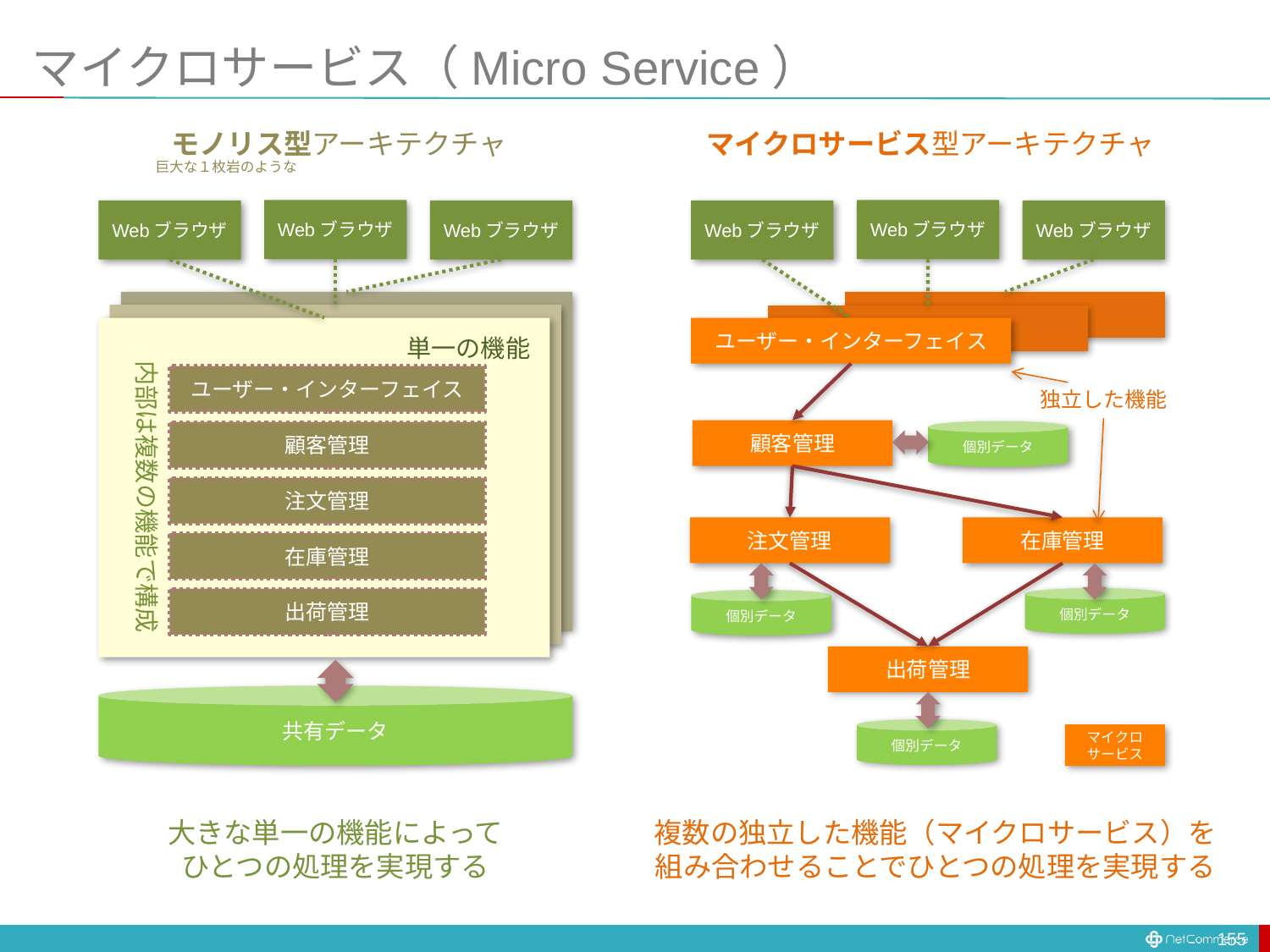

# マイクロサービス（Micro Service）
マイクロサービス型アーキテクチャ
モノリス型アーキテクチャ
巨大な１枚岩のような
Webブラウザ
Webブラウザ
Webブラウザ
Webブラウザ
Webブラウザ
Webブラウザ

ユーザー・インターフェイス

単一の機能
内部は複数の機能で構成
ユーザー・インターフェイス
独立した機能
顧客管理
個別データ
顧客管理

注文管理
在庫管理
注文管理
在庫管理

個別データ
出荷管理
個別データ
出荷管理

共有データ

個別データ
マイクロサービス
大きな単一の機能によって
ひとつの処理を実現する
複数の独立した機能（マイクロサービス）を
組み合わせることでひとつの処理を実現する
155